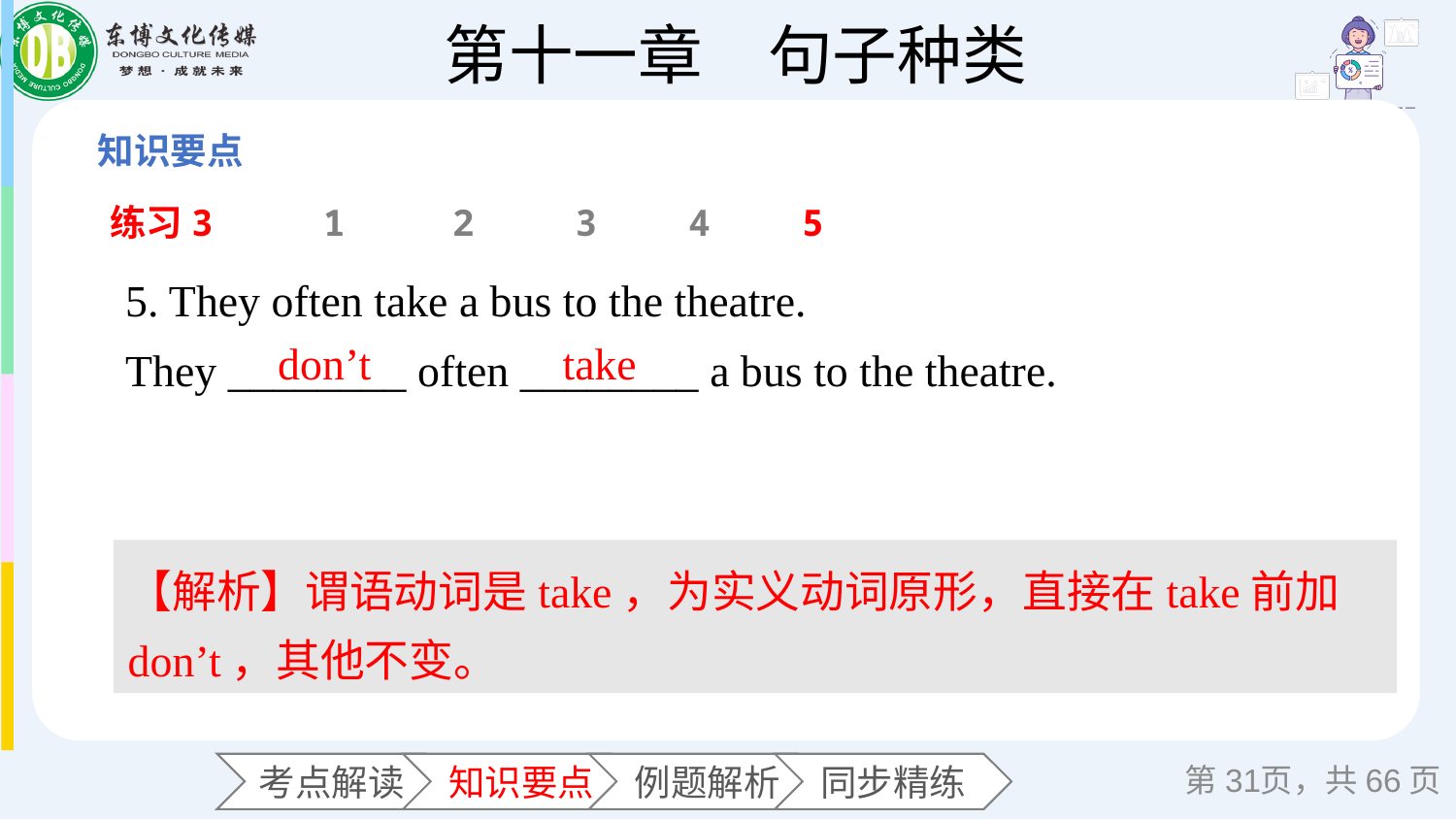

练习3
1
2
3
4
5
5. They often take a bus to the theatre.
They ________ often ________ a bus to the theatre.
 don’t
take
【解析】谓语动词是take，为实义动词原形，直接在take前加don’t，其他不变。
第31页，共66页